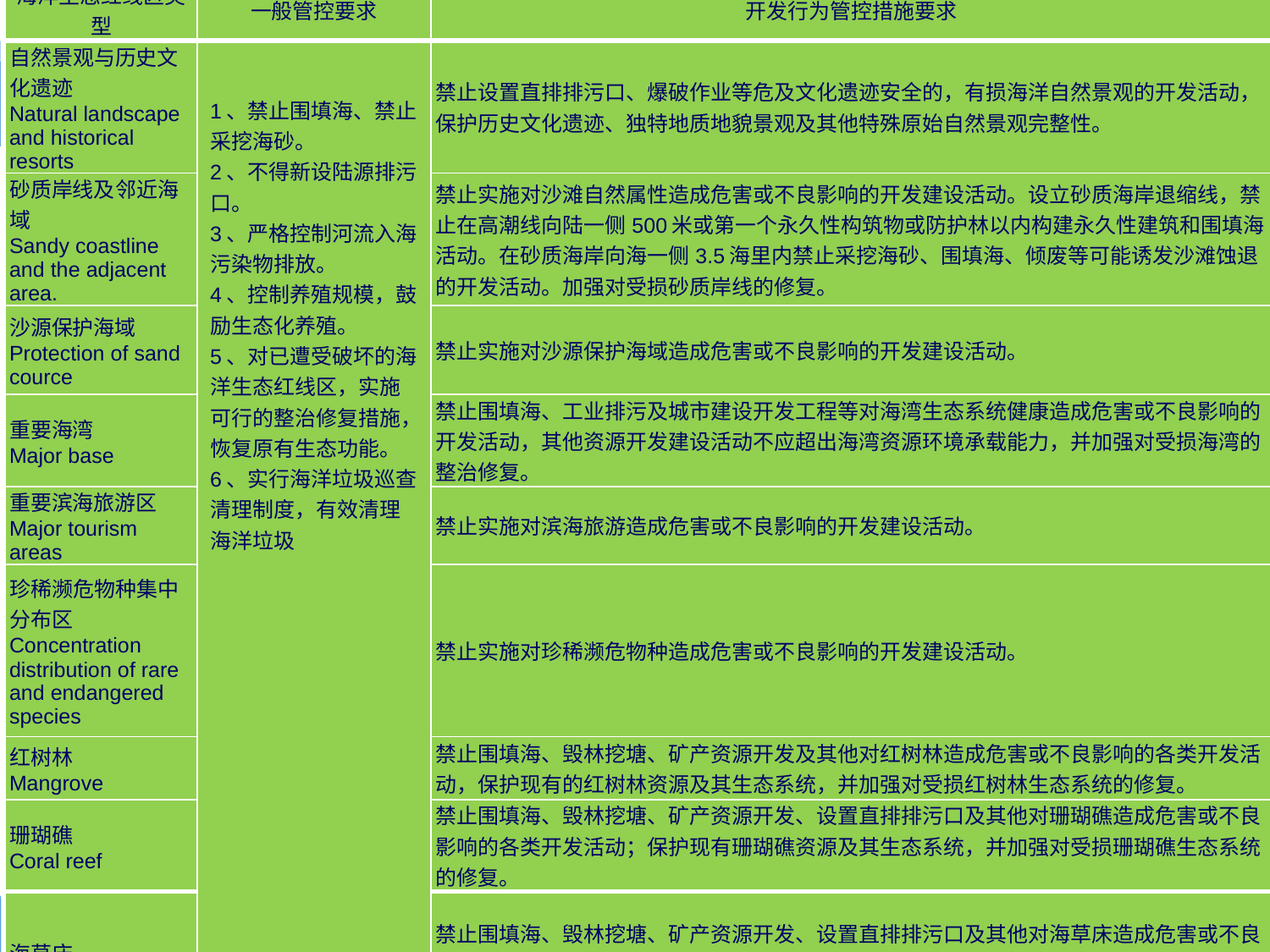

| 海洋生态红线区类型 | 一般管控要求 | 开发行为管控措施要求 |
| --- | --- | --- |
| 自然景观与历史文化遗迹 Natural landscape and historical resorts | 1、禁止围填海、禁止采挖海砂。 2、不得新设陆源排污口。 3、严格控制河流入海污染物排放。 4、控制养殖规模，鼓励生态化养殖。 5、对已遭受破坏的海洋生态红线区，实施可行的整治修复措施，恢复原有生态功能。 6、实行海洋垃圾巡查清理制度，有效清理海洋垃圾 | 禁止设置直排排污口、爆破作业等危及文化遗迹安全的，有损海洋自然景观的开发活动，保护历史文化遗迹、独特地质地貌景观及其他特殊原始自然景观完整性。 |
| 砂质岸线及邻近海域 Sandy coastline and the adjacent area. |  | 禁止实施对沙滩自然属性造成危害或不良影响的开发建设活动。设立砂质海岸退缩线，禁止在高潮线向陆一侧500米或第一个永久性构筑物或防护林以内构建永久性建筑和围填海活动。在砂质海岸向海一侧3.5海里内禁止采挖海砂、围填海、倾废等可能诱发沙滩蚀退的开发活动。加强对受损砂质岸线的修复。 |
| 沙源保护海域 Protection of sand cource |  | 禁止实施对沙源保护海域造成危害或不良影响的开发建设活动。 |
| 重要海湾 Major base |  | 禁止围填海、工业排污及城市建设开发工程等对海湾生态系统健康造成危害或不良影响的开发活动，其他资源开发建设活动不应超出海湾资源环境承载能力，并加强对受损海湾的整治修复。 |
| 重要滨海旅游区 Major tourism areas |  | 禁止实施对滨海旅游造成危害或不良影响的开发建设活动。 |
| 珍稀濒危物种集中分布区 Concentration distribution of rare and endangered species |  | 禁止实施对珍稀濒危物种造成危害或不良影响的开发建设活动。 |
| 红树林 Mangrove |  | 禁止围填海、毁林挖塘、矿产资源开发及其他对红树林造成危害或不良影响的各类开发活动，保护现有的红树林资源及其生态系统，并加强对受损红树林生态系统的修复。 |
| 珊瑚礁 Coral reef |  | 禁止围填海、毁林挖塘、矿产资源开发、设置直排排污口及其他对珊瑚礁造成危害或不良影响的各类开发活动；保护现有珊瑚礁资源及其生态系统，并加强对受损珊瑚礁生态系统的修复。 |
| 海草床 Sea grass |  | 禁止围填海、毁林挖塘、矿产资源开发、设置直排排污口及其他对海草床造成危害或不良影响的各类开发活动；限制贝类采挖活动，保护现有海草资源及其生态系统，并加强对受损海草床生态系统的修复。 |
#